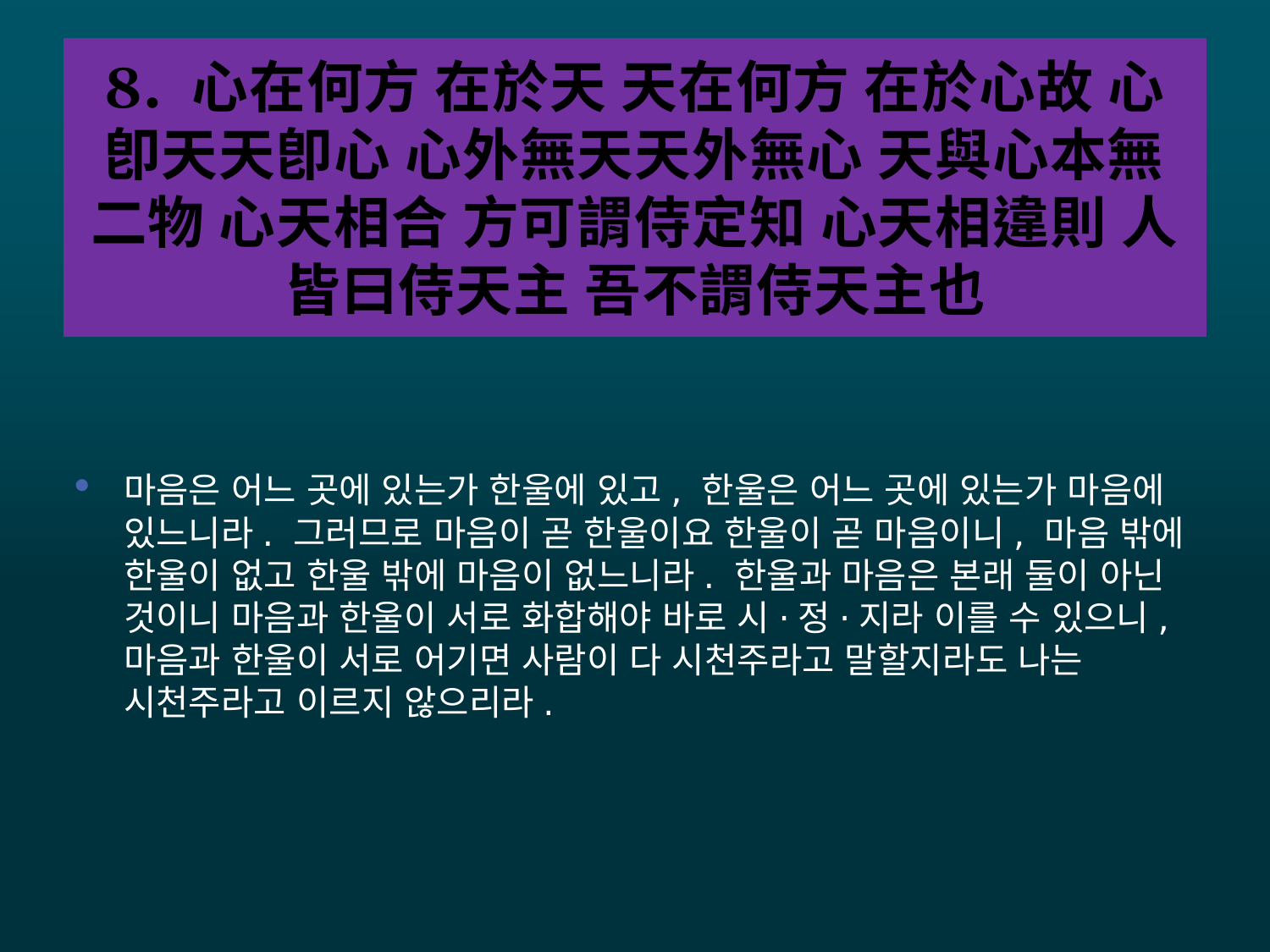

# 8. 心在何方 在於天 天在何方 在於心故 心卽天天卽心 心外無天天外無心 天與心本無二物 心天相合 方可謂侍定知 心天相違則 人皆曰侍天主 吾不謂侍天主也
마음은 어느 곳에 있는가 한울에 있고, 한울은 어느 곳에 있는가 마음에 있느니라. 그러므로 마음이 곧 한울이요 한울이 곧 마음이니, 마음 밖에 한울이 없고 한울 밖에 마음이 없느니라. 한울과 마음은 본래 둘이 아닌 것이니 마음과 한울이 서로 화합해야 바로 시·정·지라 이를 수 있으니, 마음과 한울이 서로 어기면 사람이 다 시천주라고 말할지라도 나는 시천주라고 이르지 않으리라.